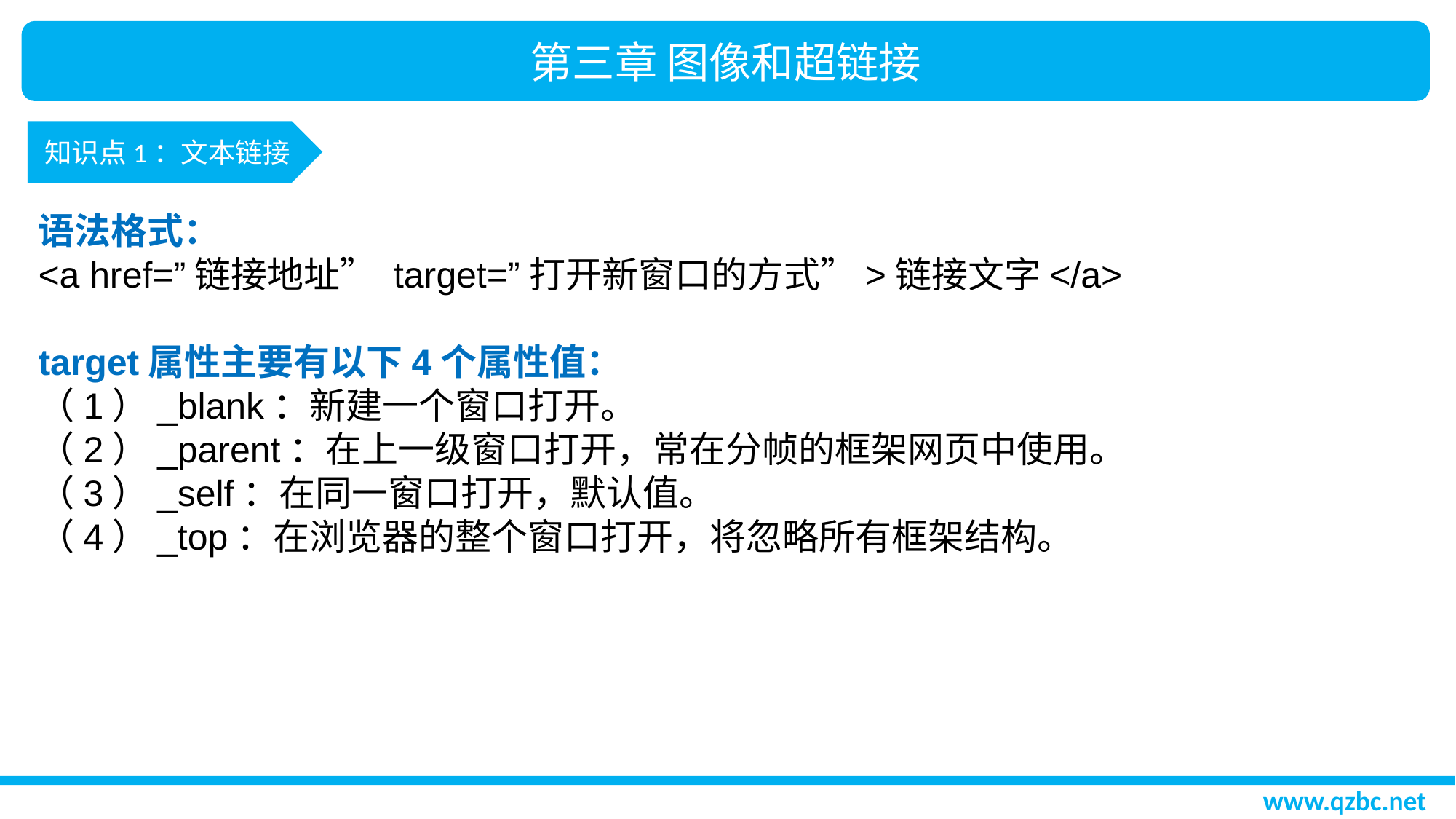

第三章 图像和超链接
知识点1：文本链接
语法格式：
<a href=”链接地址” target=”打开新窗口的方式”>链接文字</a>

target属性主要有以下4个属性值：
（1）_blank：新建一个窗口打开。
（2）_parent：在上一级窗口打开，常在分帧的框架网页中使用。
（3）_self：在同一窗口打开，默认值。
（4）_top：在浏览器的整个窗口打开，将忽略所有框架结构。

www.qzbc.net